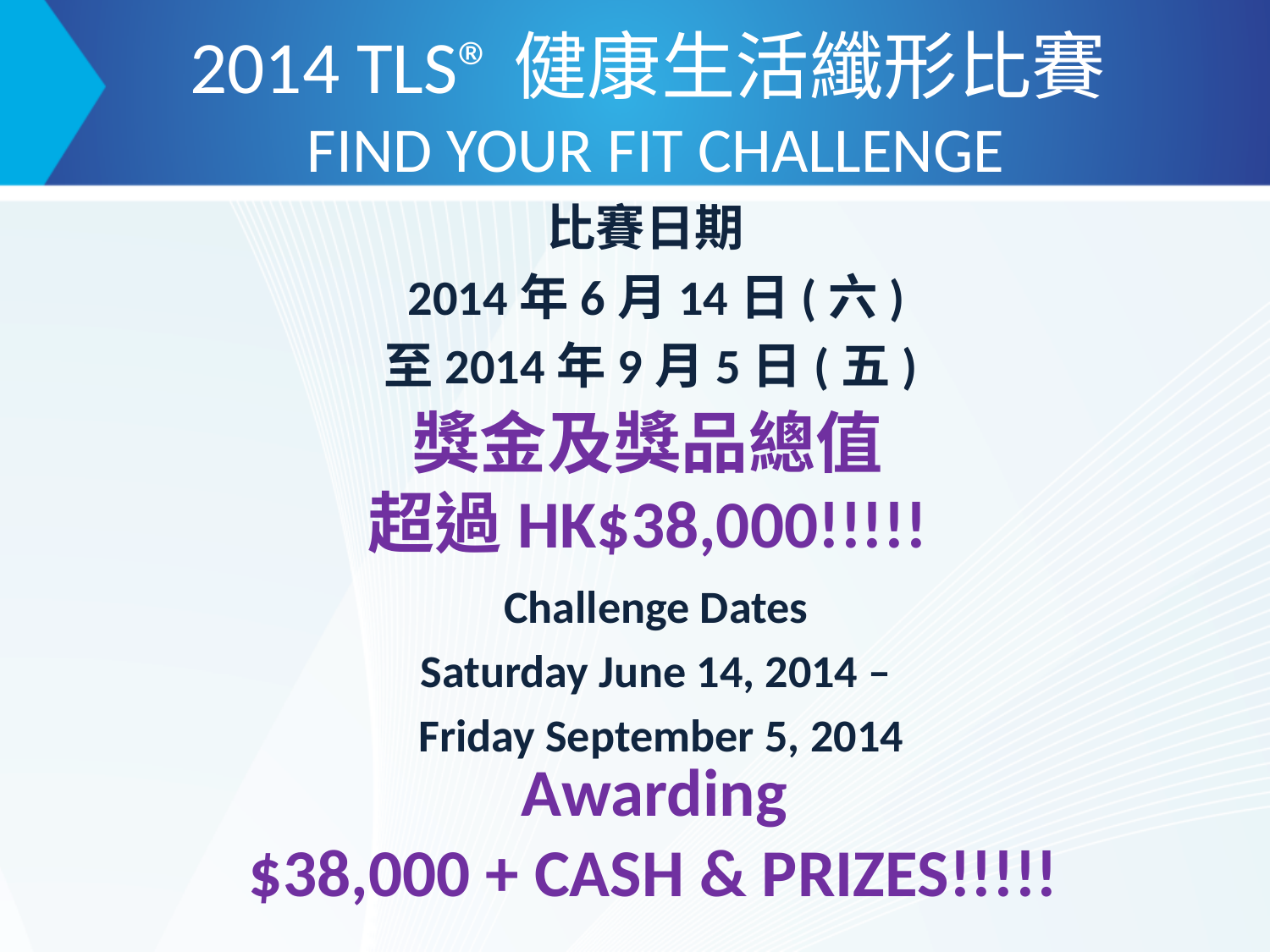

# 2014 TLS®健康生活纖形比賽 FIND YOUR FIT CHALLENGE
比賽日期
 2014年6月14日(六)
至2014年9月5日(五)
獎金及獎品總值
超過HK$38,000!!!!!
Challenge Dates
Saturday June 14, 2014 –
Friday September 5, 2014
Awarding
$38,000 + CASH & PRIZES!!!!!